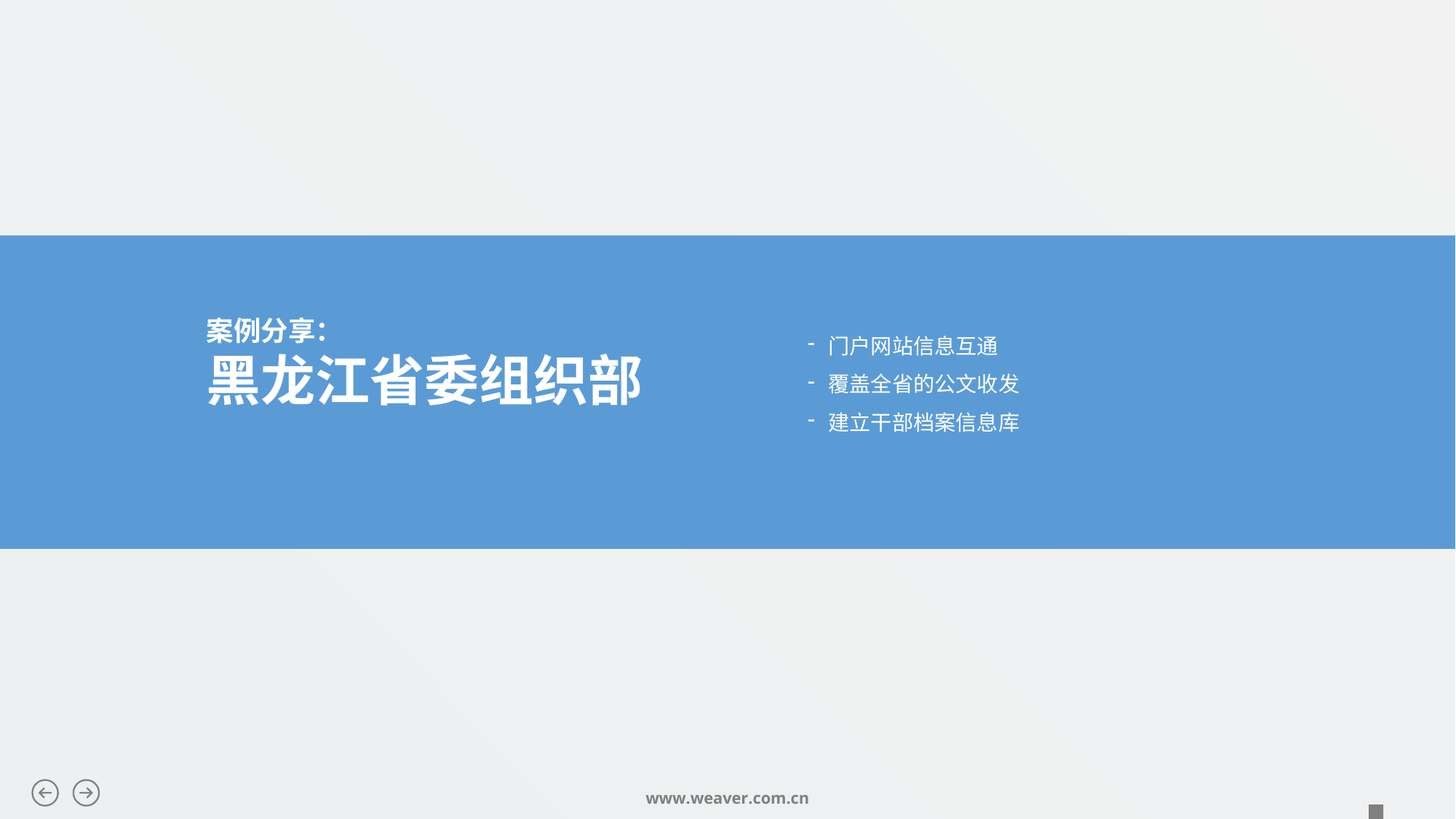

案例分享：
黑龙江省委组织部
门户网站信息互通
覆盖全省的公文收发
建立干部档案信息库